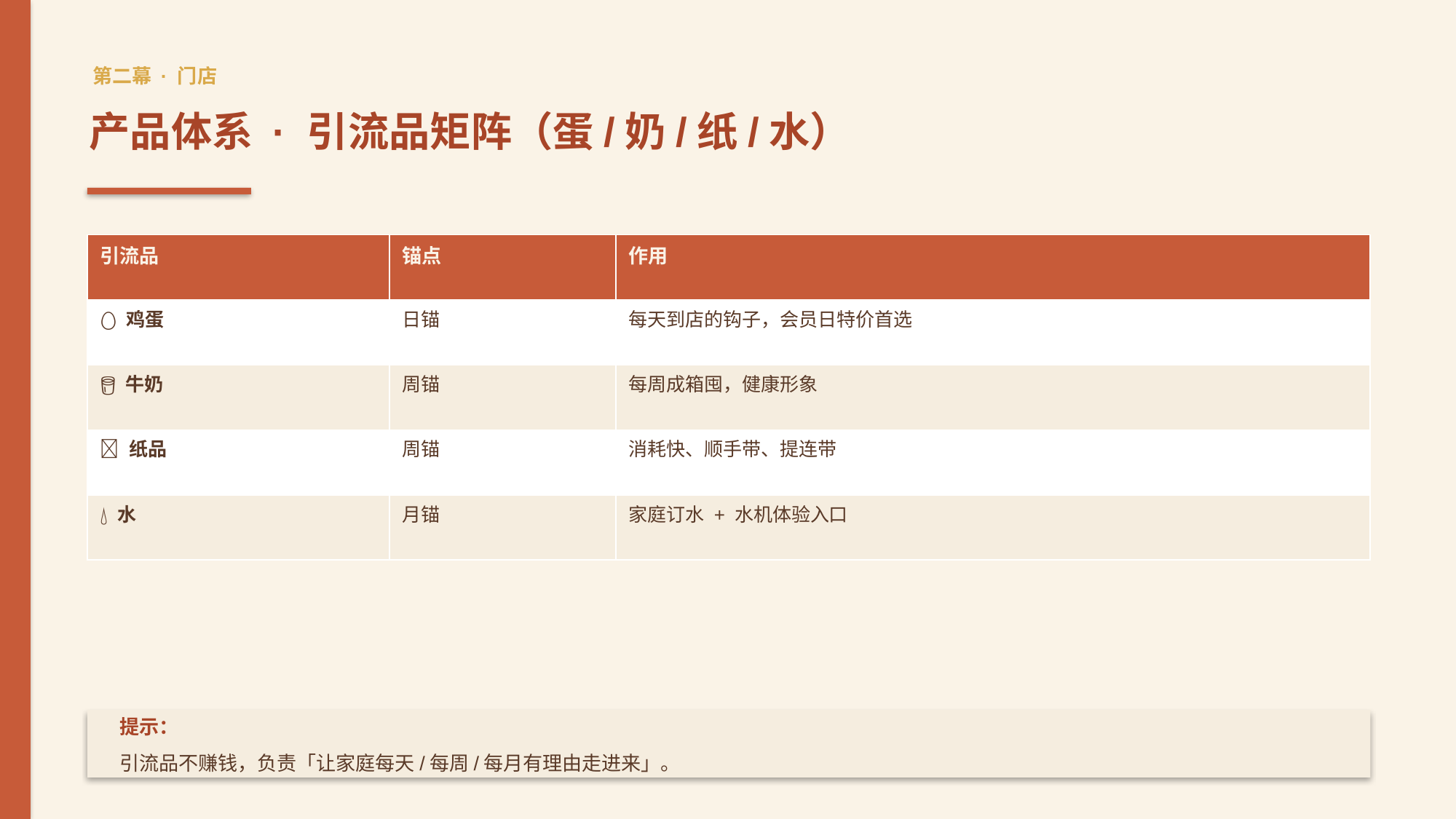

第二幕 · 门店
产品体系 · 引流品矩阵（蛋/奶/纸/水）

| 引流品 | 锚点 | 作用 |
| --- | --- | --- |
| 🥚 鸡蛋 | 日锚 | 每天到店的钩子，会员日特价首选 |
| 🥛 牛奶 | 周锚 | 每周成箱囤，健康形象 |
| 🧻 纸品 | 周锚 | 消耗快、顺手带、提连带 |
| 💧 水 | 月锚 | 家庭订水 + 水机体验入口 |

提示：
引流品不赚钱，负责「让家庭每天/每周/每月有理由走进来」。